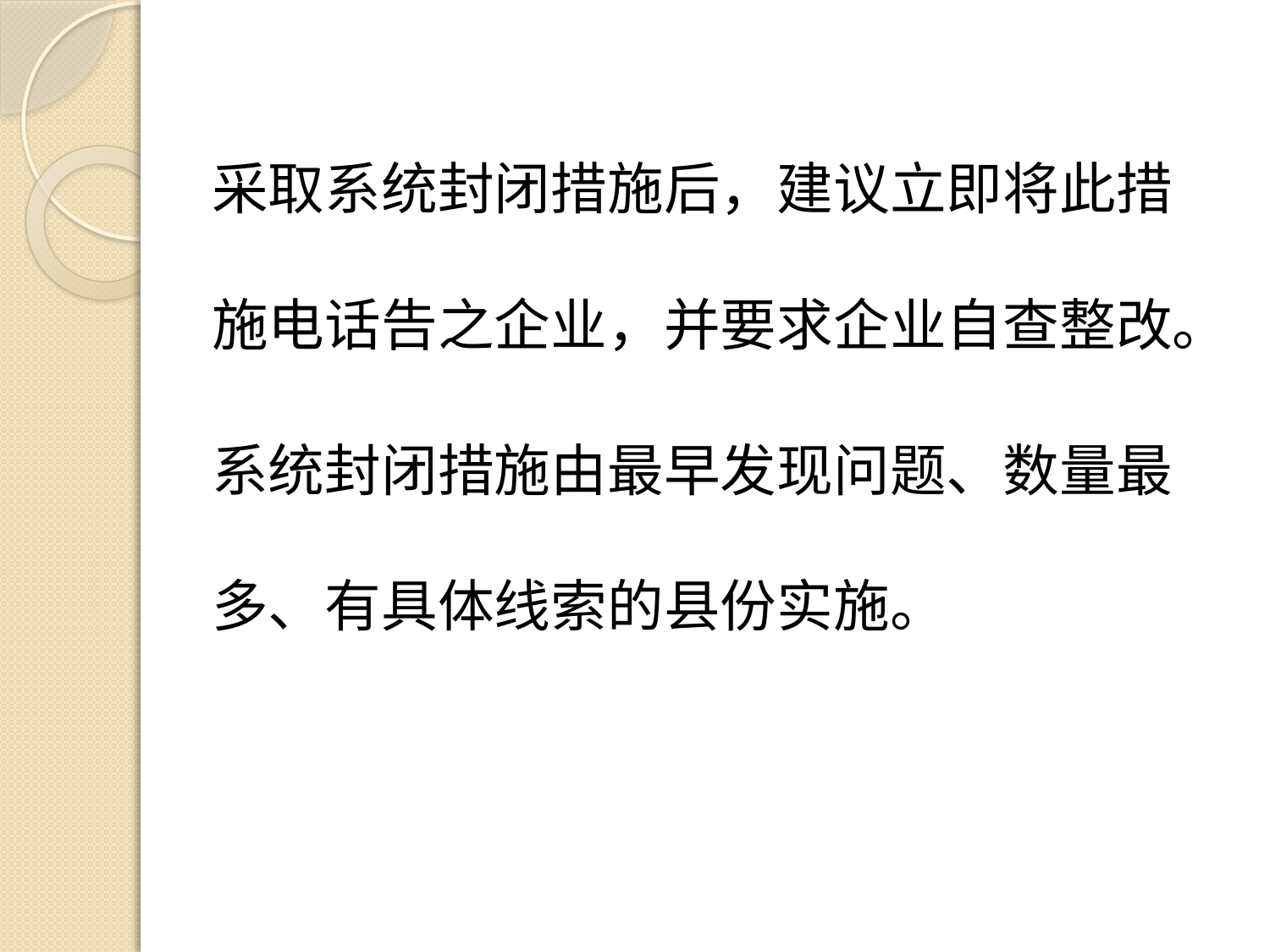

采取系统封闭措施后，建议立即将此措施电话告之企业，并要求企业自查整改。
系统封闭措施由最早发现问题、数量最多、有具体线索的县份实施。